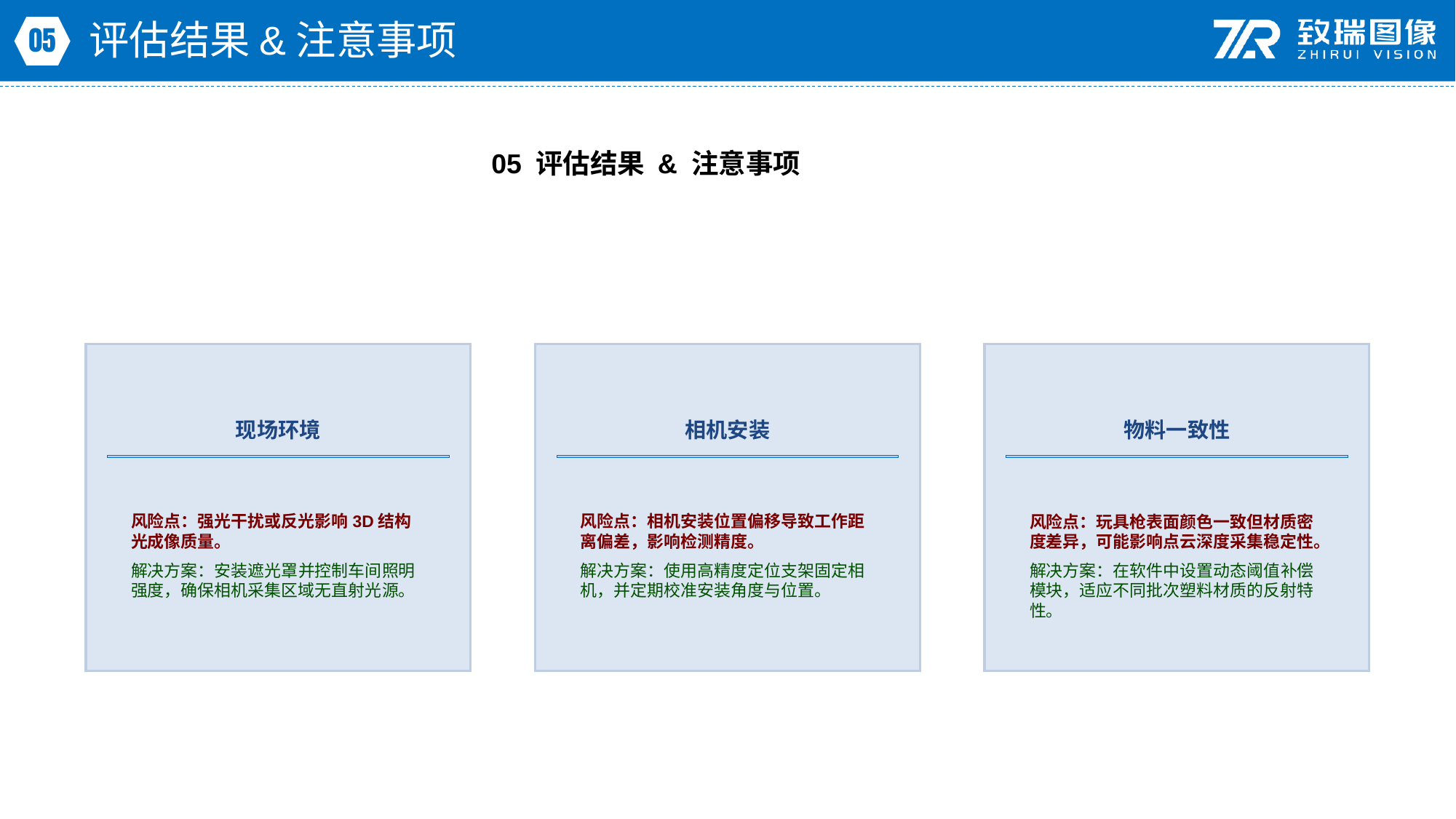

评估结果&注意事项
05

05 评估结果 & 注意事项

现场环境

相机安装

物料一致性

风险点：强光干扰或反光影响3D结构光成像质量。
解决方案：安装遮光罩并控制车间照明强度，确保相机采集区域无直射光源。

风险点：相机安装位置偏移导致工作距离偏差，影响检测精度。
解决方案：使用高精度定位支架固定相机，并定期校准安装角度与位置。

风险点：玩具枪表面颜色一致但材质密度差异，可能影响点云深度采集稳定性。
解决方案：在软件中设置动态阈值补偿模块，适应不同批次塑料材质的反射特性。